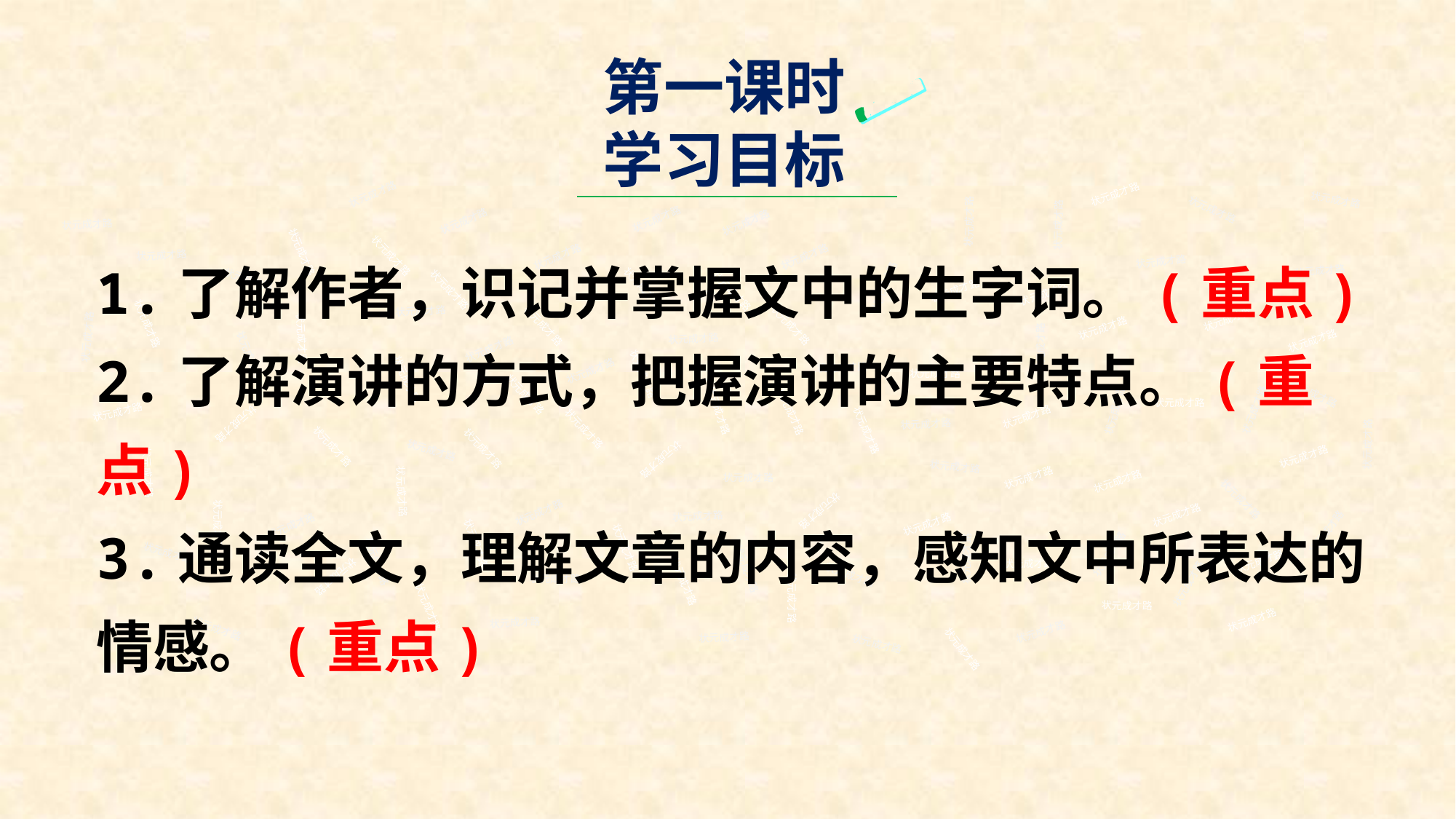

第一课时学习目标

状元成才路
状元成才路
状元成才路
状元成才路
状元成才路
状元成才路
状元成才路
状元成才路
状元成才路
状元成才路
1.了解作者，识记并掌握文中的生字词。(重点)
2.了解演讲的方式，把握演讲的主要特点。(重点)
3.通读全文，理解文章的内容，感知文中所表达的情感。(重点)
状元成才路
状元成才路
状元成才路
状元成才路
状元成才路
状元成才路
状元成才路
状元成才路
状元成才路
状元成才路
状元成才路
状元成才路
状元成才路
状元成才路
状元成才路
状元成才路
状元成才路
状元成才路
状元成才路
状元成才路
状元成才路
状元成才路
状元成才路
状元成才路
状元成才路
状元成才路
状元成才路
状元成才路
状元成才路
状元成才路
状元成才路
状元成才路
状元成才路
状元成才路
状元成才路
状元成才路
状元成才路
状元成才路
状元成才路
状元成才路
状元成才路
状元成才路
状元成才路
状元成才路
状元成才路
状元成才路
状元成才路
状元成才路
状元成才路
状元成才路
状元成才路
状元成才路
状元成才路
状元成才路
状元成才路
状元成才路
状元成才路
状元成才路
状元成才路
状元成才路
状元成才路
状元成才路
状元成才路
状元成才路
状元成才路
状元成才路
状元成才路
状元成才路
状元成才路
状元成才路
状元成才路
状元成才路
状元成才路
状元成才路
状元成才路
状元成才路
状元成才路
状元成才路
状元成才路
状元成才路
状元成才路
状元成才路
状元成才路
状元成才路
状元成才路
状元成才路
状元成才路
状元成才路
状元成才路
状元成才路